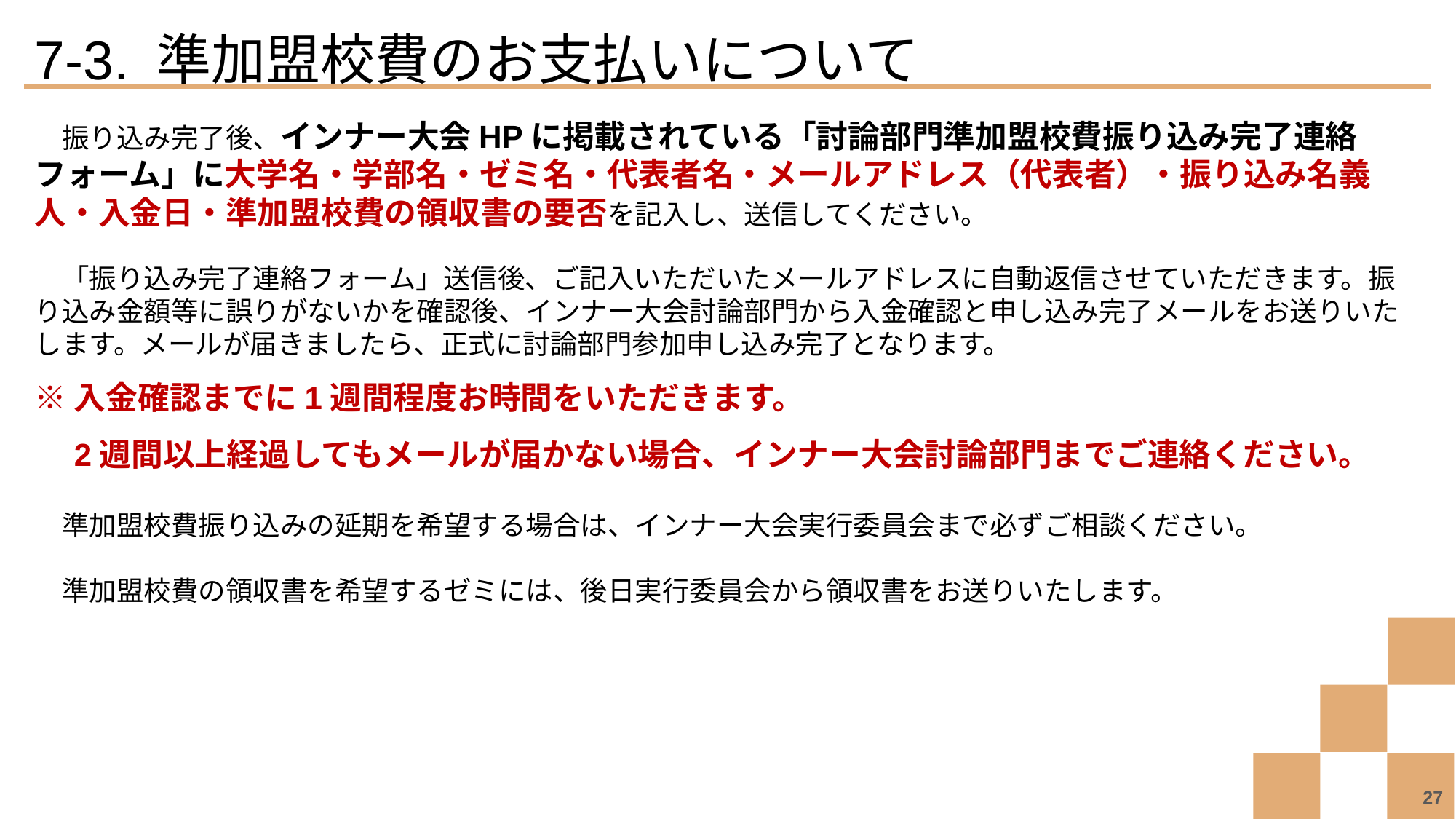

7-3. 準加盟校費のお支払いについて
　振り込み完了後、インナー大会HPに掲載されている「討論部門準加盟校費振り込み完了連絡フォーム」に大学名・学部名・ゼミ名・代表者名・メールアドレス（代表者）・振り込み名義人・入金日・準加盟校費の領収書の要否を記入し、送信してください。
　「振り込み完了連絡フォーム」送信後、ご記入いただいたメールアドレスに自動返信させていただきます。振り込み金額等に誤りがないかを確認後、インナー大会討論部門から入金確認と申し込み完了メールをお送りいたします。メールが届きましたら、正式に討論部門参加申し込み完了となります。
※入金確認までに1週間程度お時間をいただきます。
　2週間以上経過してもメールが届かない場合、インナー大会討論部門までご連絡ください。
　準加盟校費振り込みの延期を希望する場合は、インナー大会実行委員会まで必ずご相談ください。
　準加盟校費の領収書を希望するゼミには、後日実行委員会から領収書をお送りいたします。

27